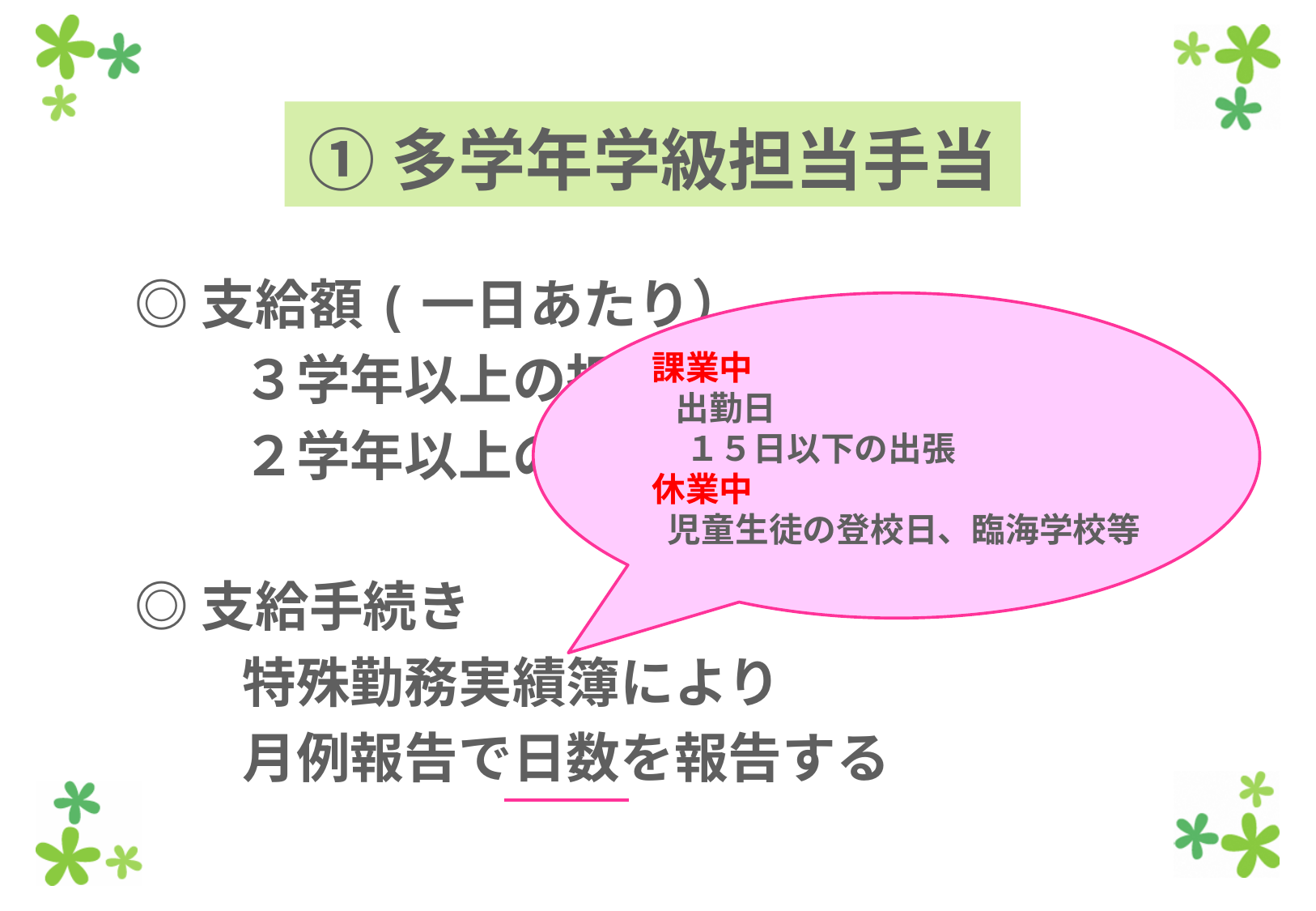

①多学年学級担当手当
◎支給額(一日あたり）
　　３学年以上の担任・・・３５０円
　　２学年以上の担任・・・２９０円

◎支給手続き
　　特殊勤務実績簿により
　　月例報告で日数を報告する
課業中
  出勤日
　１５日以下の出張
休業中
 児童生徒の登校日、臨海学校等